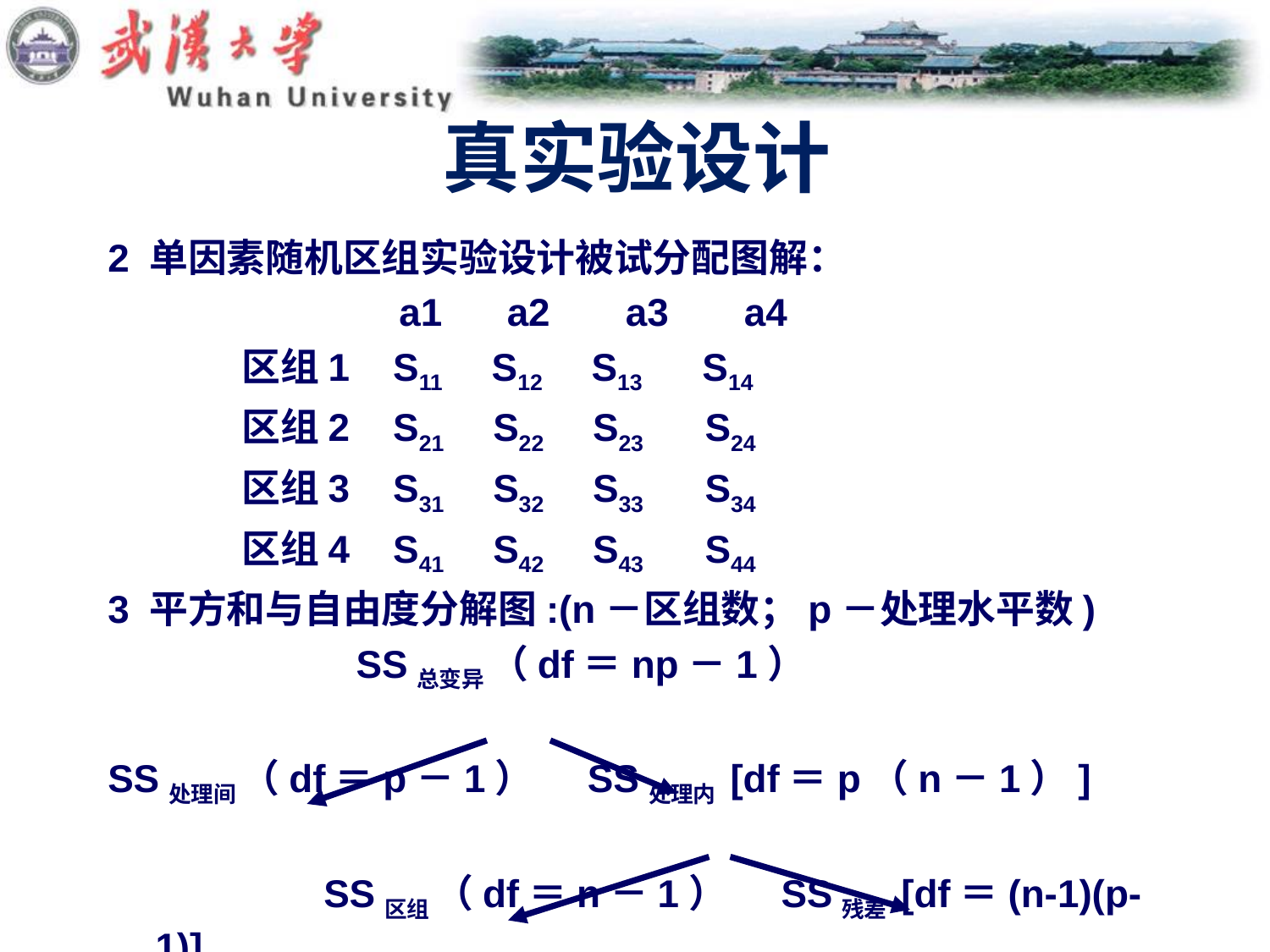

# 真实验设计
2 单因素随机区组实验设计被试分配图解：
                           a1      a2       a3       a4
              区组1    S11        S12        S13         S14
              区组2    S21        S22        S23          S24
              区组3    S31        S32        S33          S34
              区组4    S41        S42        S43          S44
3 平方和与自由度分解图:(n－区组数；p－处理水平数)
                       SS总变异 （df＝np－1）

SS处理间 （df＝p－1）     SS处理内 [df＝p（n－1）]

                    SS区组 （df＝n－1）     SS残差 [df＝(n-1)(p-1)]